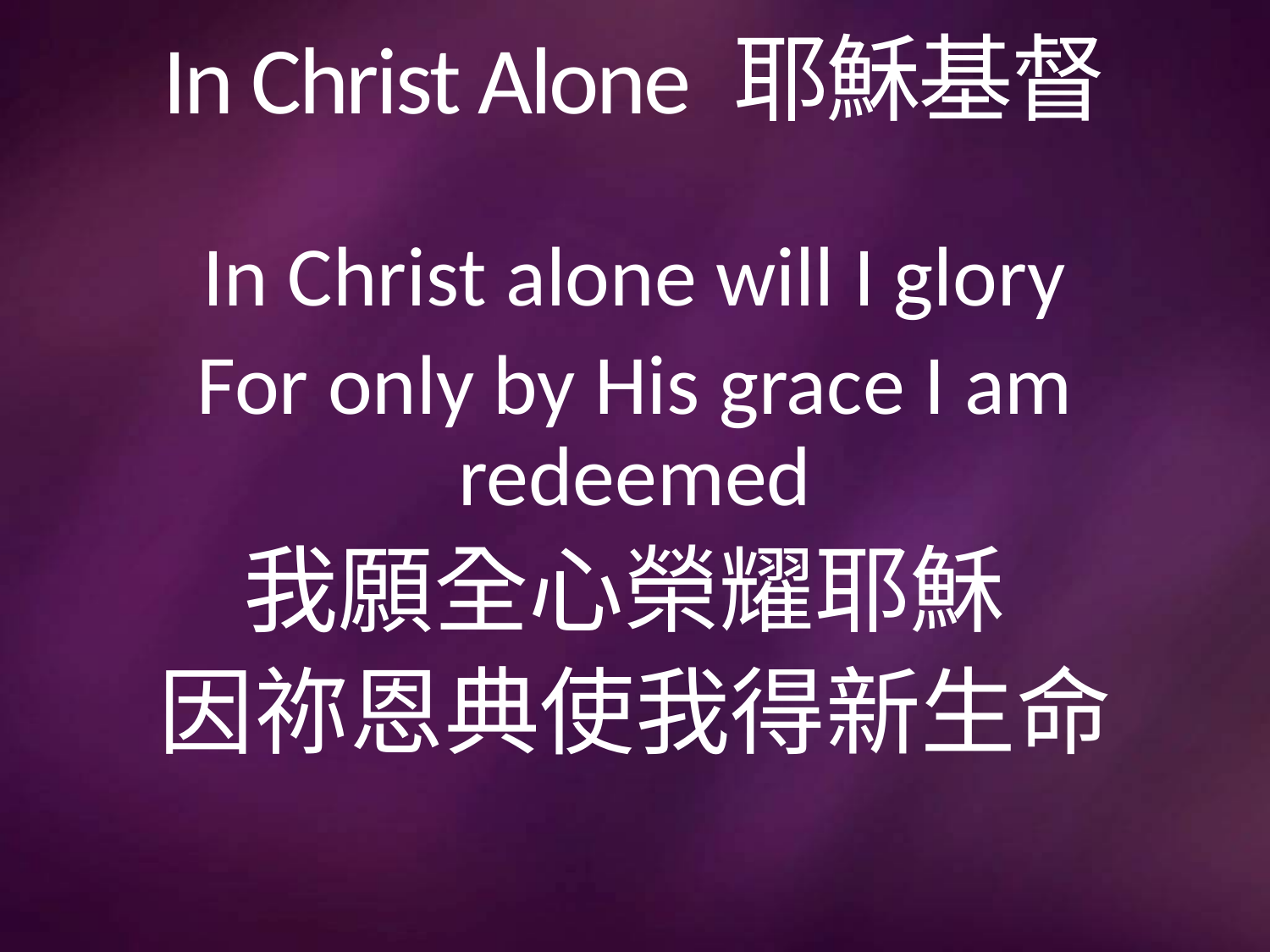

# In Christ Alone 耶穌基督
In Christ alone will I glory
For only by His grace I am redeemed
我願全心榮耀耶穌
因祢恩典使我得新生命